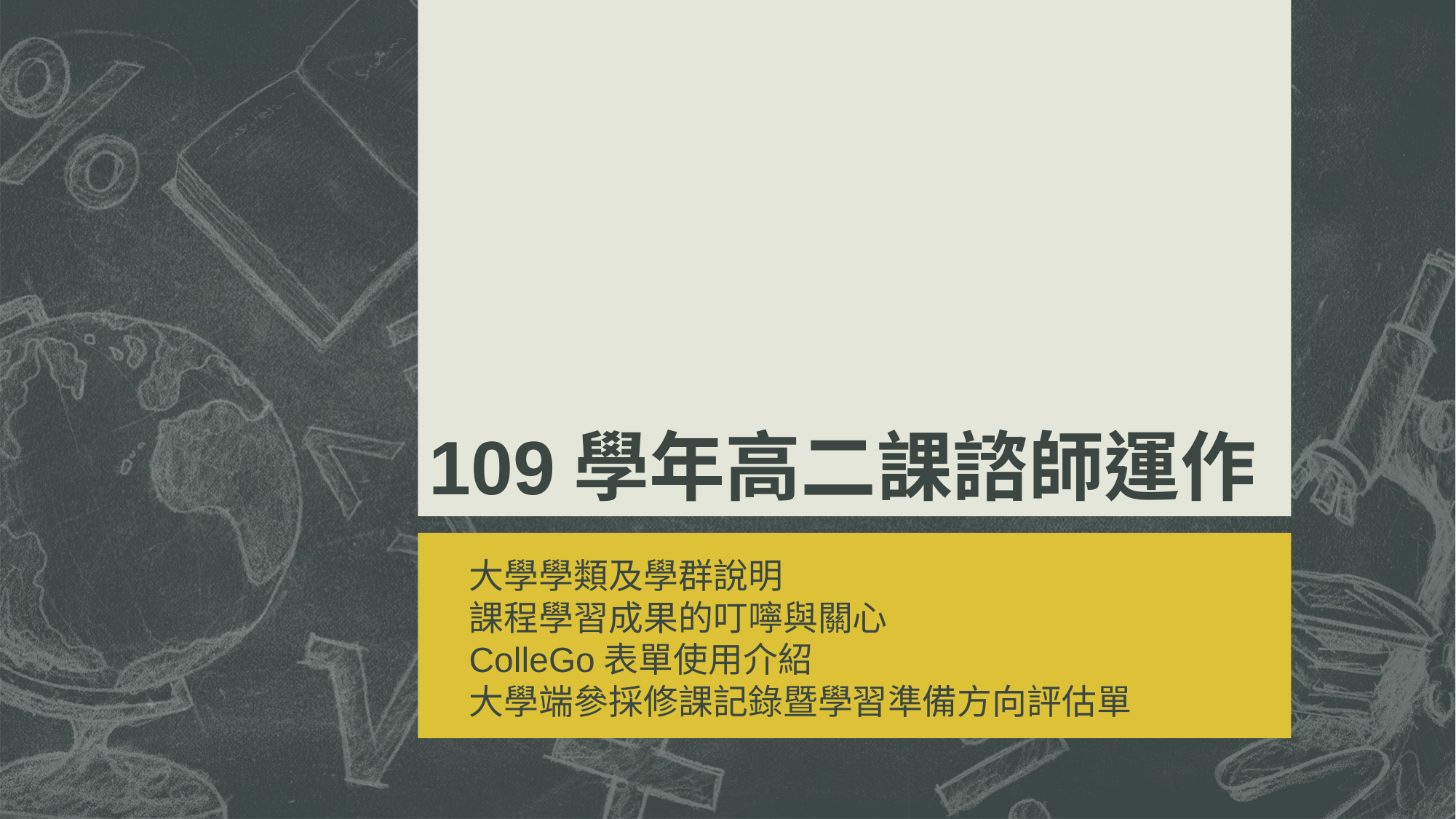

# 109學年高二課諮師運作
大學學類及學群說明
課程學習成果的叮嚀與關心
ColleGo表單使用介紹
大學端參採修課記錄暨學習準備方向評估單